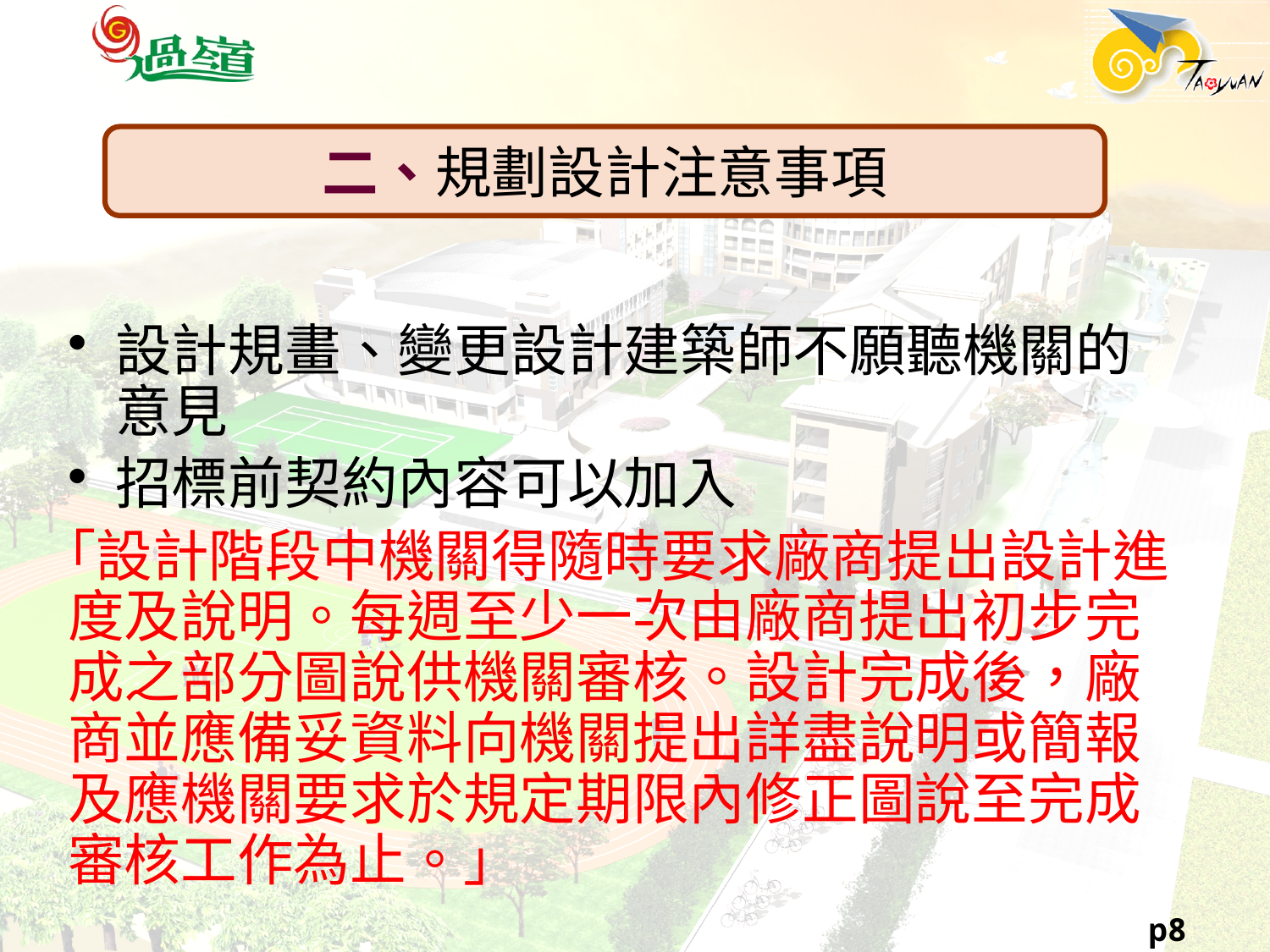

二、規劃設計注意事項
設計規畫、變更設計建築師不願聽機關的意見
招標前契約內容可以加入
｢設計階段中機關得隨時要求廠商提出設計進度及說明。每週至少一次由廠商提出初步完成之部分圖說供機關審核。設計完成後，廠商並應備妥資料向機關提出詳盡說明或簡報及應機關要求於規定期限內修正圖說至完成審核工作為止。」